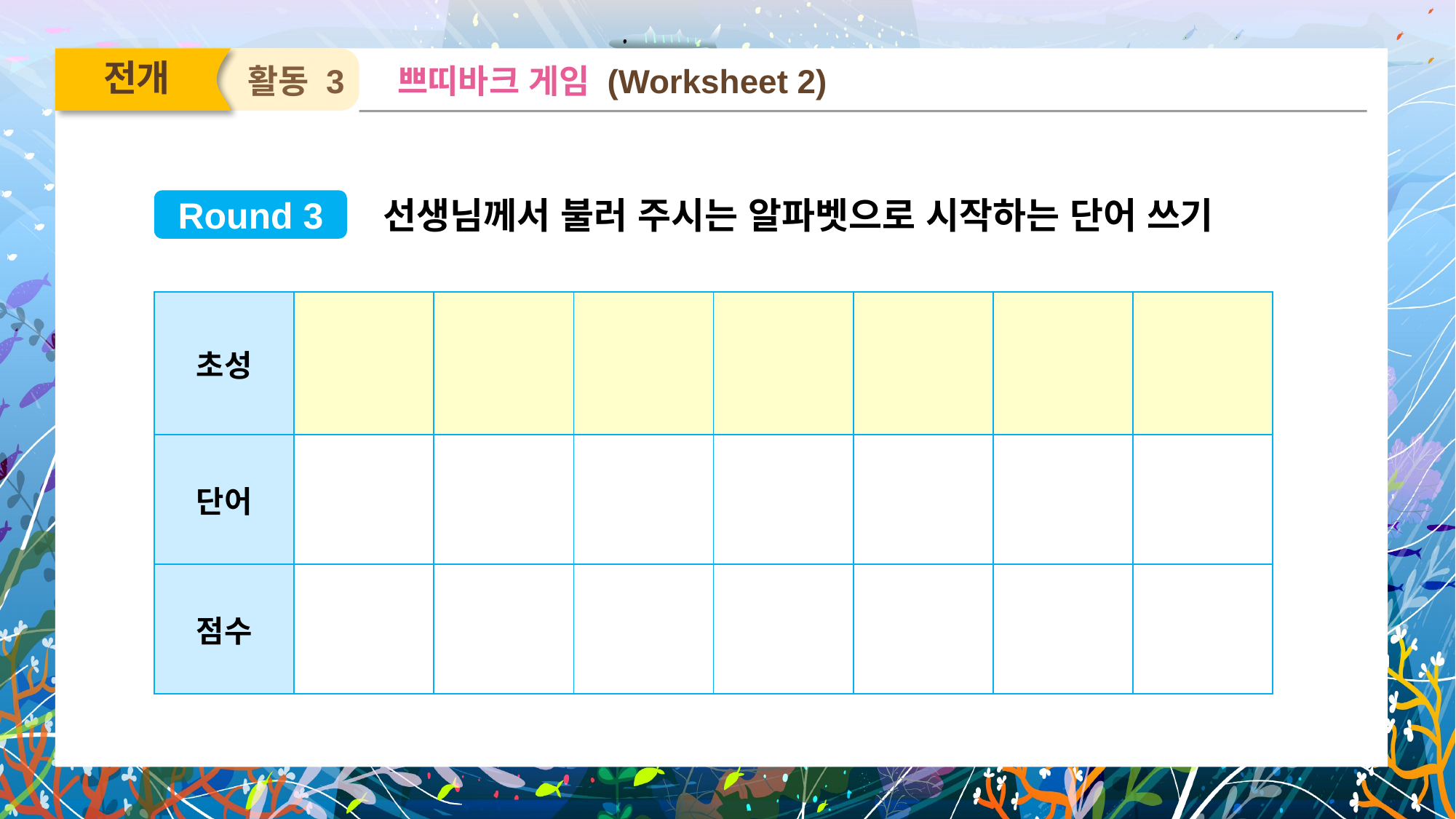

전개
활동 3
쁘띠바크 게임 (Worksheet 2)
선생님께서 불러 주시는 알파벳으로 시작하는 단어 쓰기
Round 3
| 초성 |  |  |  |  |  |  |  |
| --- | --- | --- | --- | --- | --- | --- | --- |
| 단어 |  |  |  |  |  |  |  |
| 점수 |  |  |  |  |  |  |  |